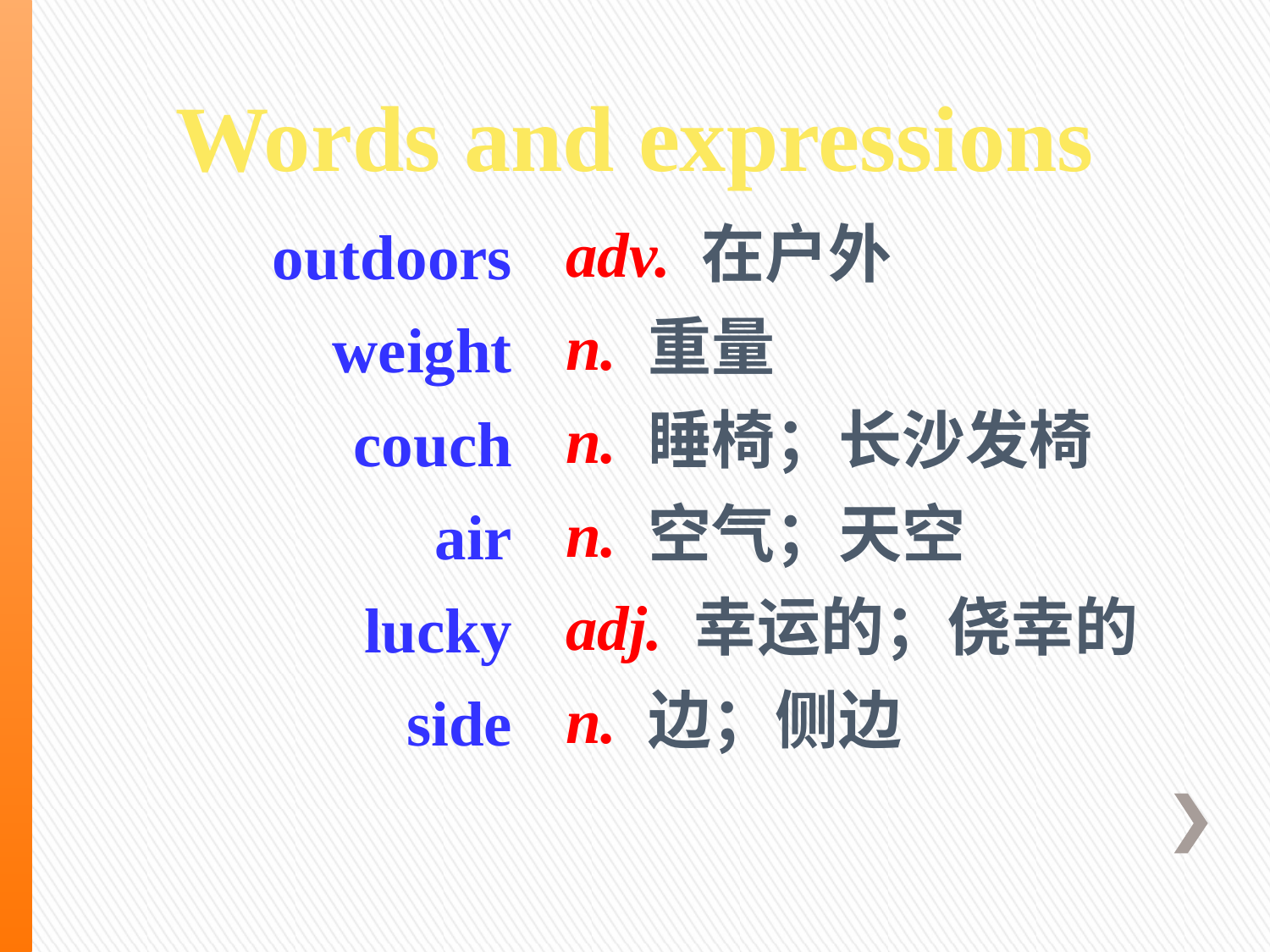

Words and expressions
adv. 在户外
n. 重量
n. 睡椅；长沙发椅
n. 空气；天空
adj. 幸运的；侥幸的
n. 边；侧边
outdoors
weight
couch
air
lucky
side